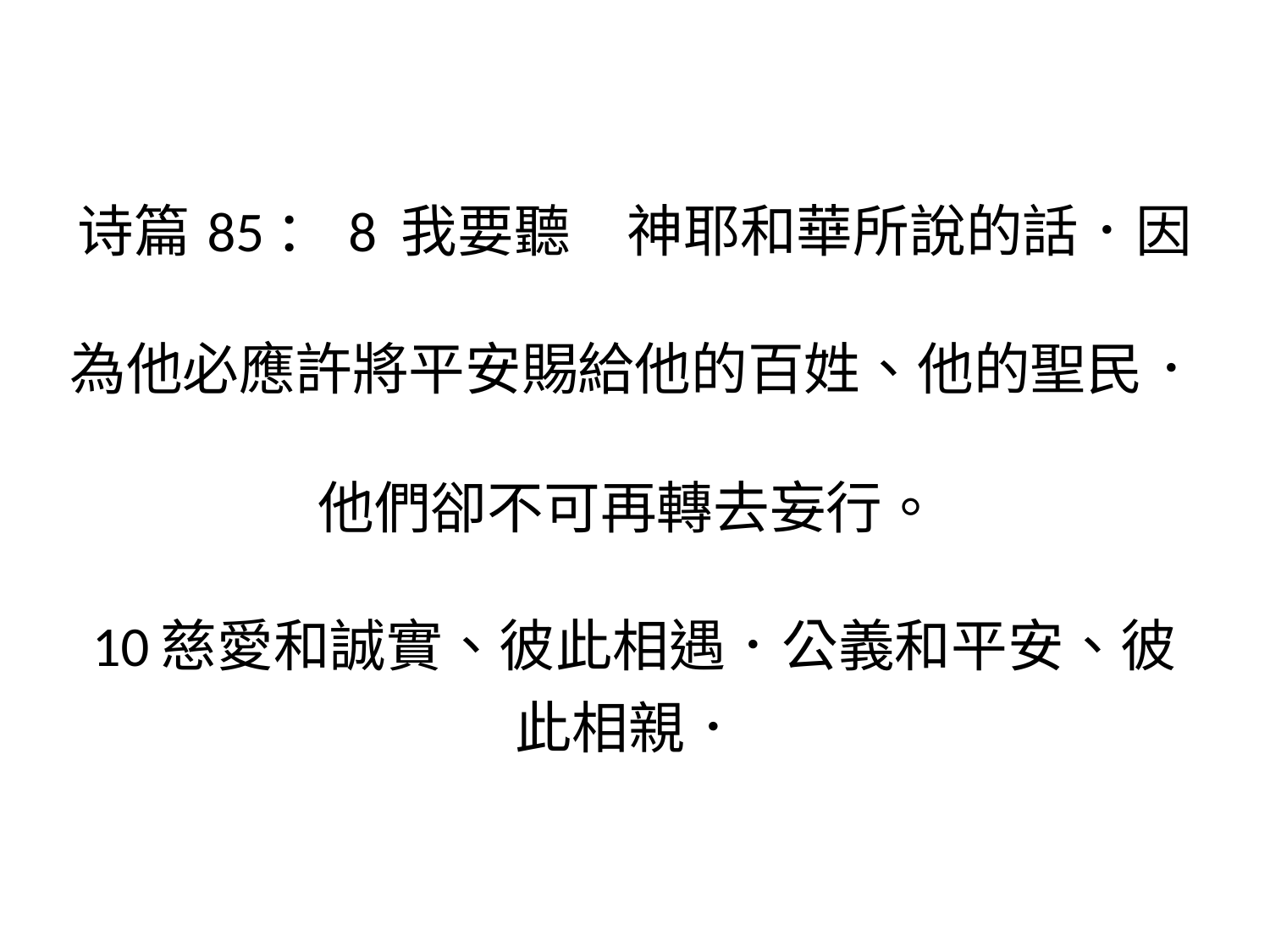

| 诗篇85：8 我要聽　神耶和華所說的話．因 為他必應許將平安賜給他的百姓、他的聖民． 他們卻不可再轉去妄行。 10慈愛和誠實、彼此相遇．公義和平安、彼此相親． |
| --- |